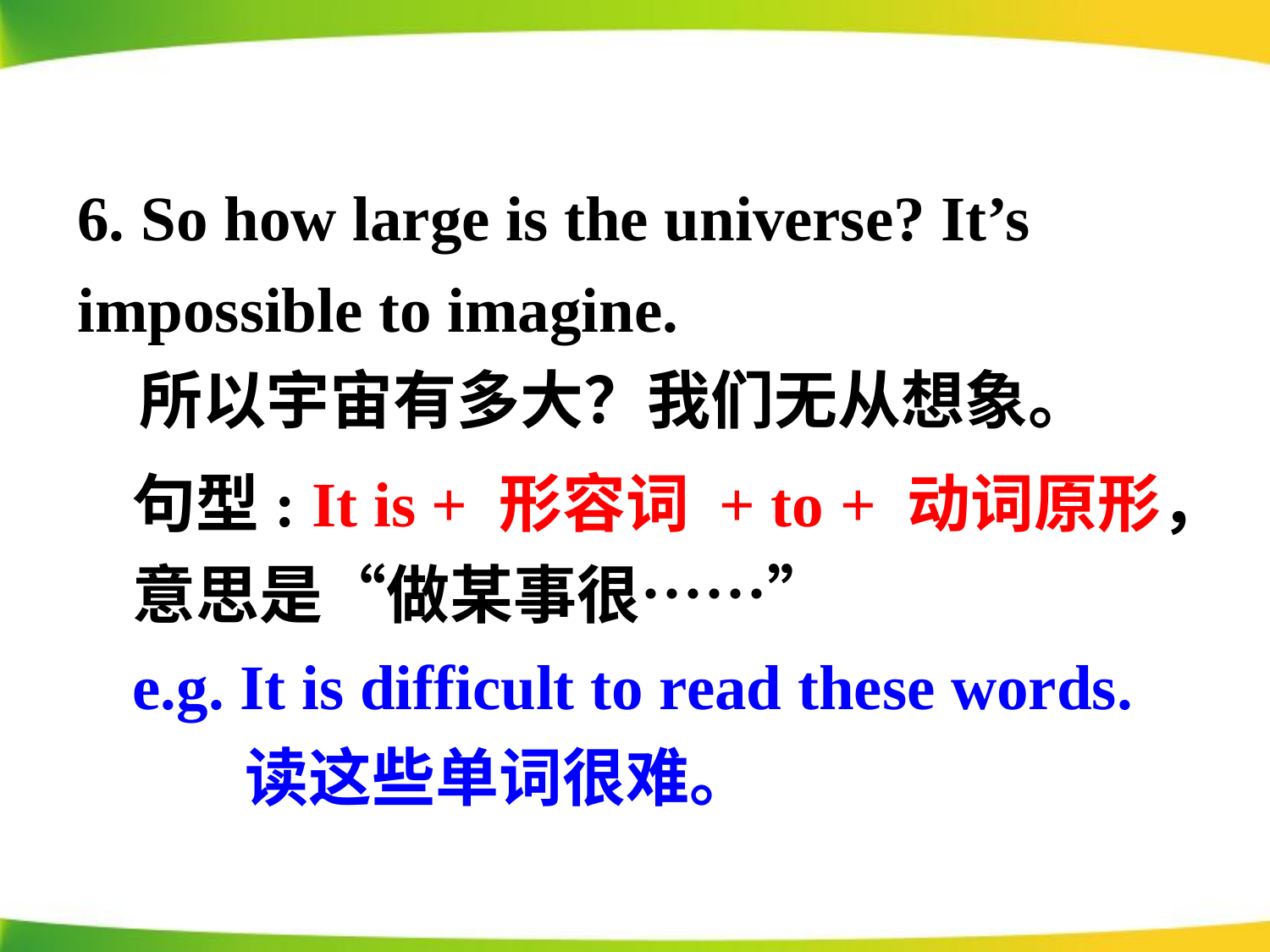

6. So how large is the universe? It’s 	impossible to imagine.
	所以宇宙有多大？我们无从想象。
句型: It is + 形容词 + to + 动词原形，意思是“做某事很……”
e.g. It is difficult to read these words. 	读这些单词很难。